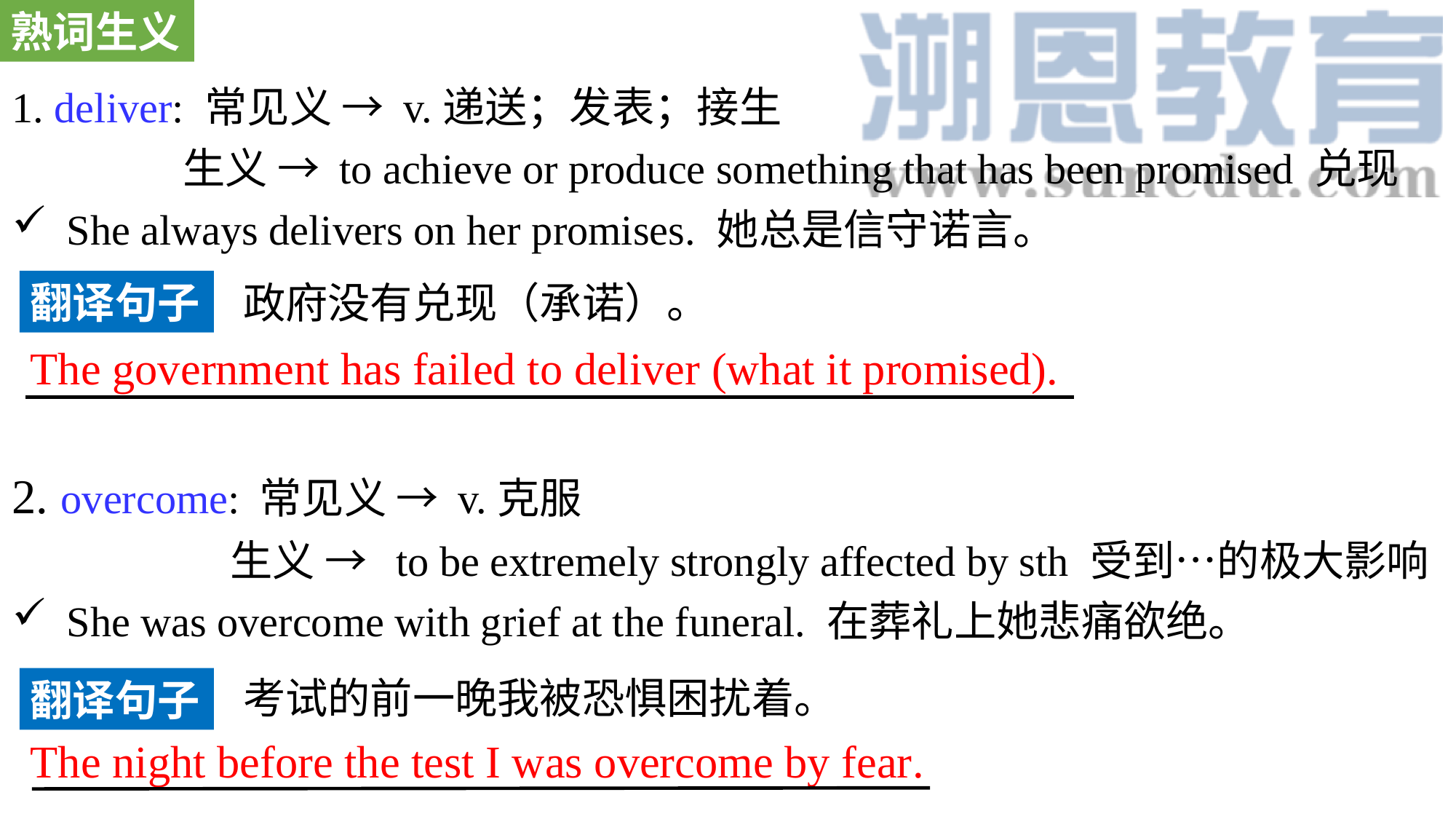

熟词生义
1. deliver: 常见义 → v.递送；发表；接生
                 生义 → to achieve or produce something that has been promised 兑现
She always delivers on her promises. 她总是信守诺言。

2. overcome: 常见义 → v.克服
                      生义 →  to be extremely strongly affected by sth 受到…的极大影响
She was overcome with grief at the funeral. 在葬礼上她悲痛欲绝。
翻译句子
政府没有兑现（承诺）。
The government has failed to deliver (what it promised).
考试的前一晚我被恐惧困扰着。
翻译句子
The night before the test I was overcome by fear.